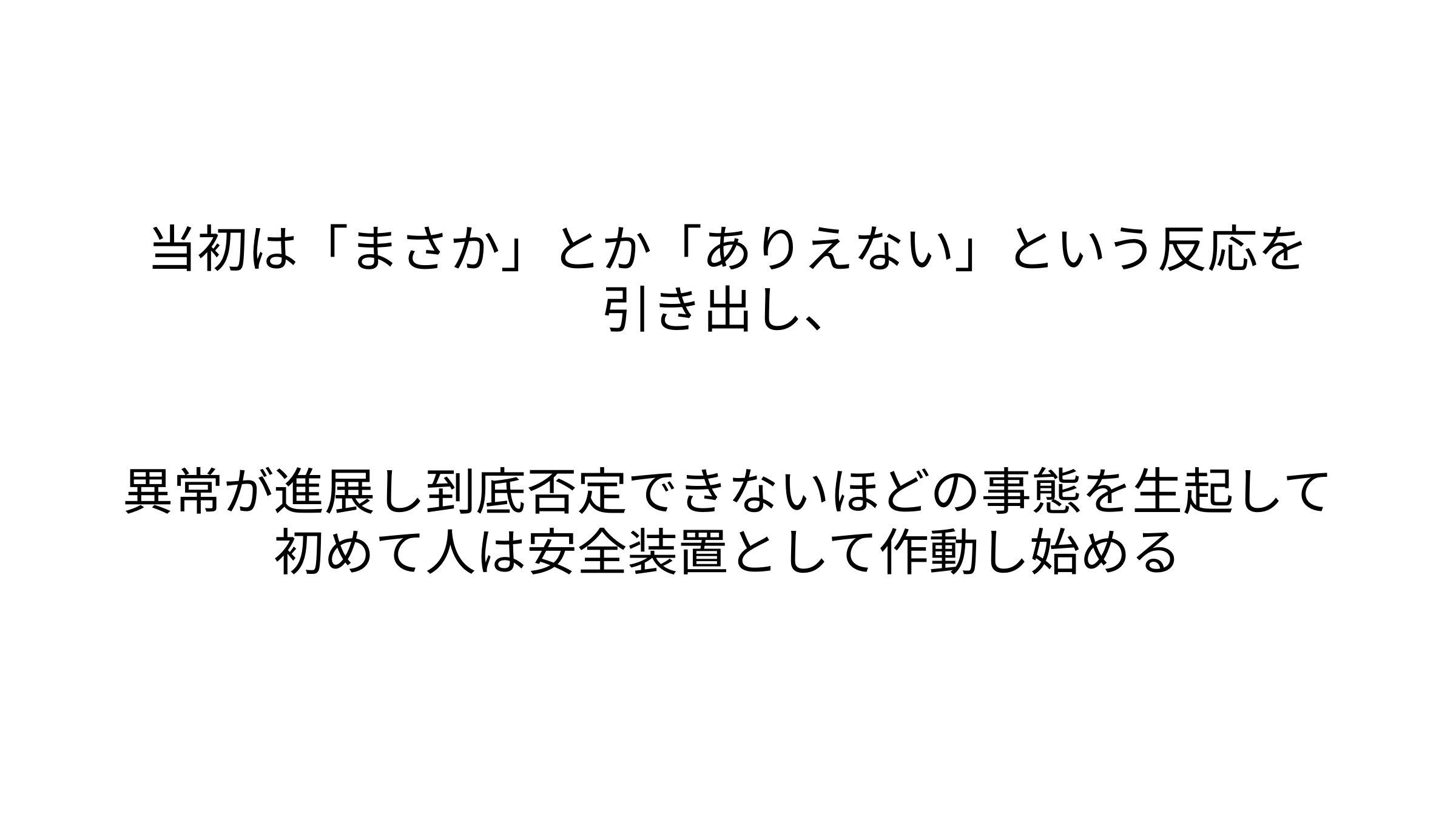

当初は「まさか」とか「ありえない」という反応を
引き出し、

異常が進展し到底否定できないほどの事態を生起して
初めて人は安全装置として作動し始める